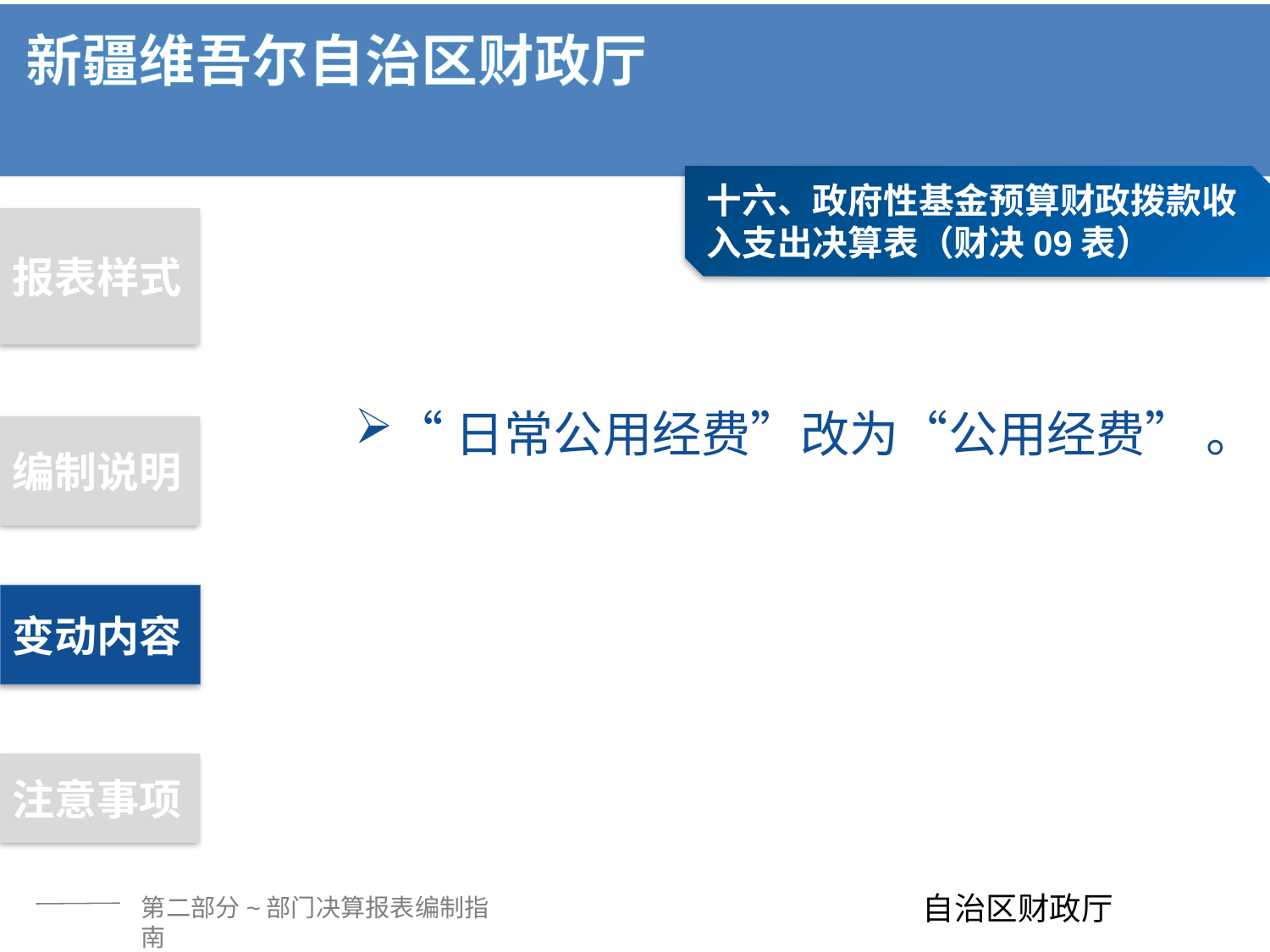

十六、政府性基金预算财政拨款收入支出决算表（财决09表）
报表样式
编制说明
注意事项
“日常公用经费”改为“公用经费” 。
变动内容
第二部分~部门决算报表编制指南
82